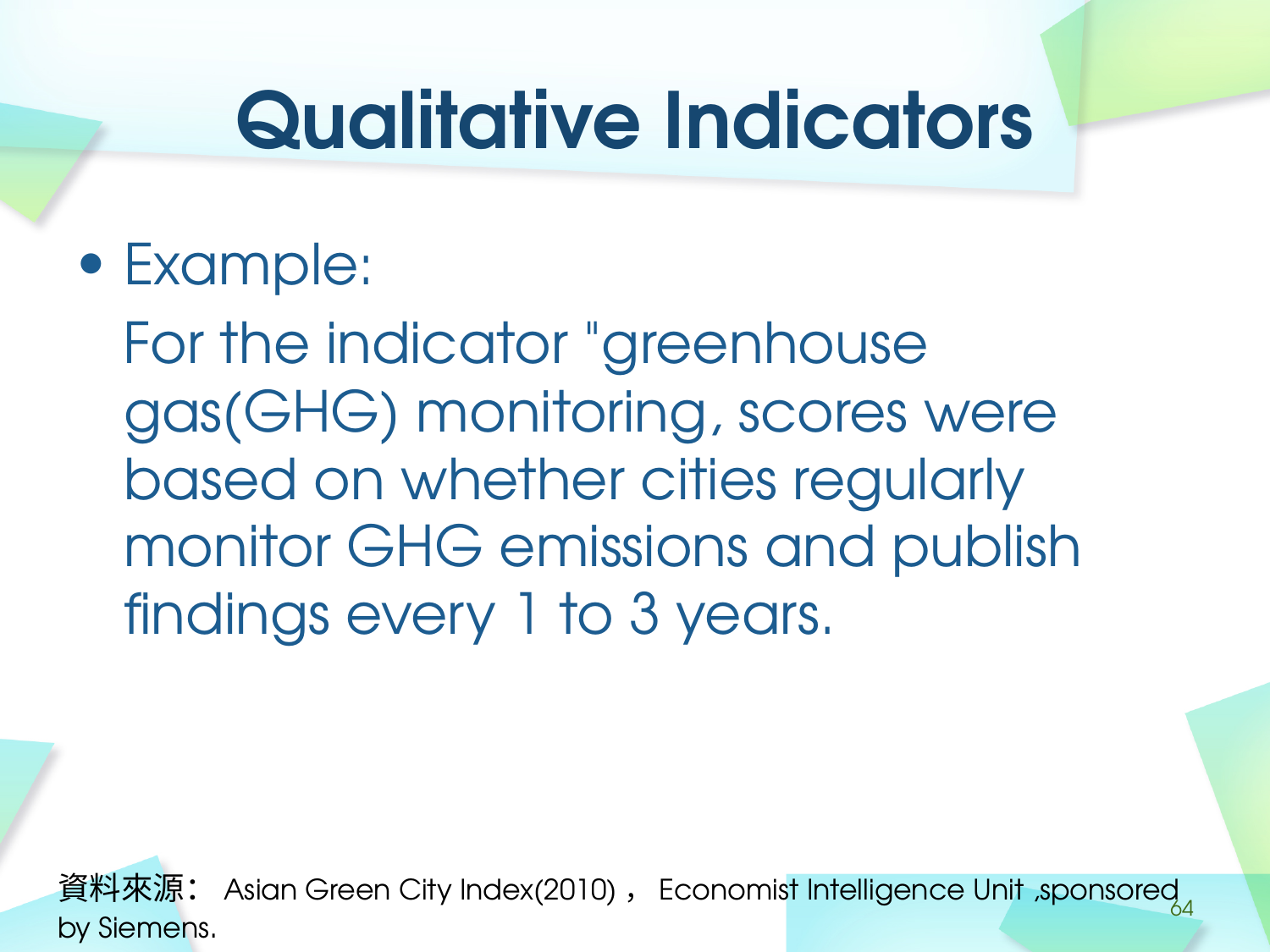

# Qualitative Indicators
Example:
   For the indicator "greenhouse gas(GHG) monitoring, scores were based on whether cities regularly monitor GHG emissions and publish findings every 1 to 3 years.

資料來源：Asian Green City Index(2010)，Economist Intelligence Unit ,sponsored by Siemens.
64